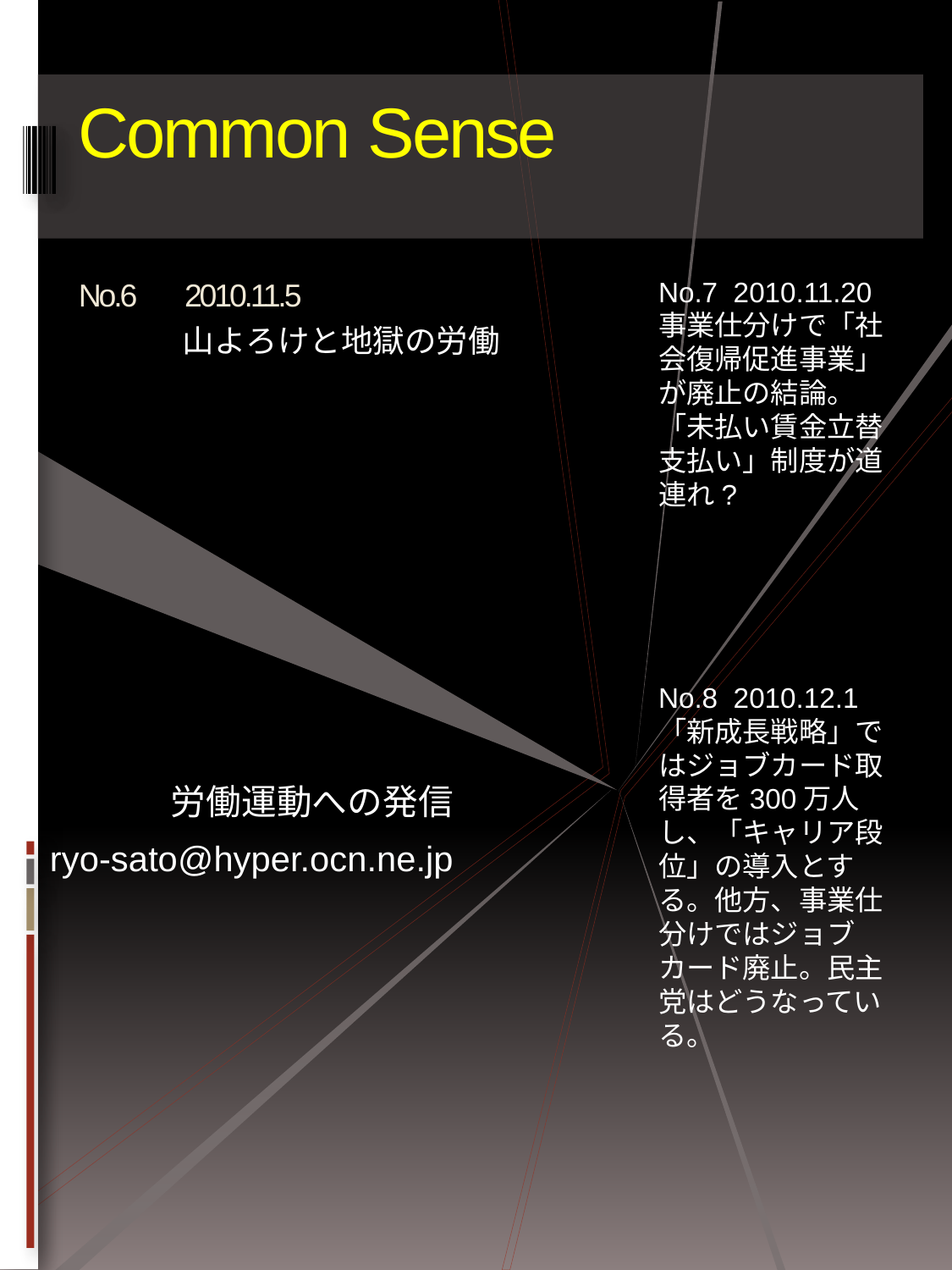

# Common Sense 　　 　　　　　　No.6　2010.11.5

No.7  2010.11.20
事業仕分けで「社会復帰促進事業」が廃止の結論。「未払い賃金立替支払い」制度が道連れ?

No.8  2010.12.1
「新成長戦略」ではジョブカード取得者を300万人し、「キャリア段位」の導入とする。他方、事業仕分けではジョブカード廃止。民主党はどうなっている。

山よろけと地獄の労働

労働運動への発信
ryo-sato@hyper.ocn.ne.jp